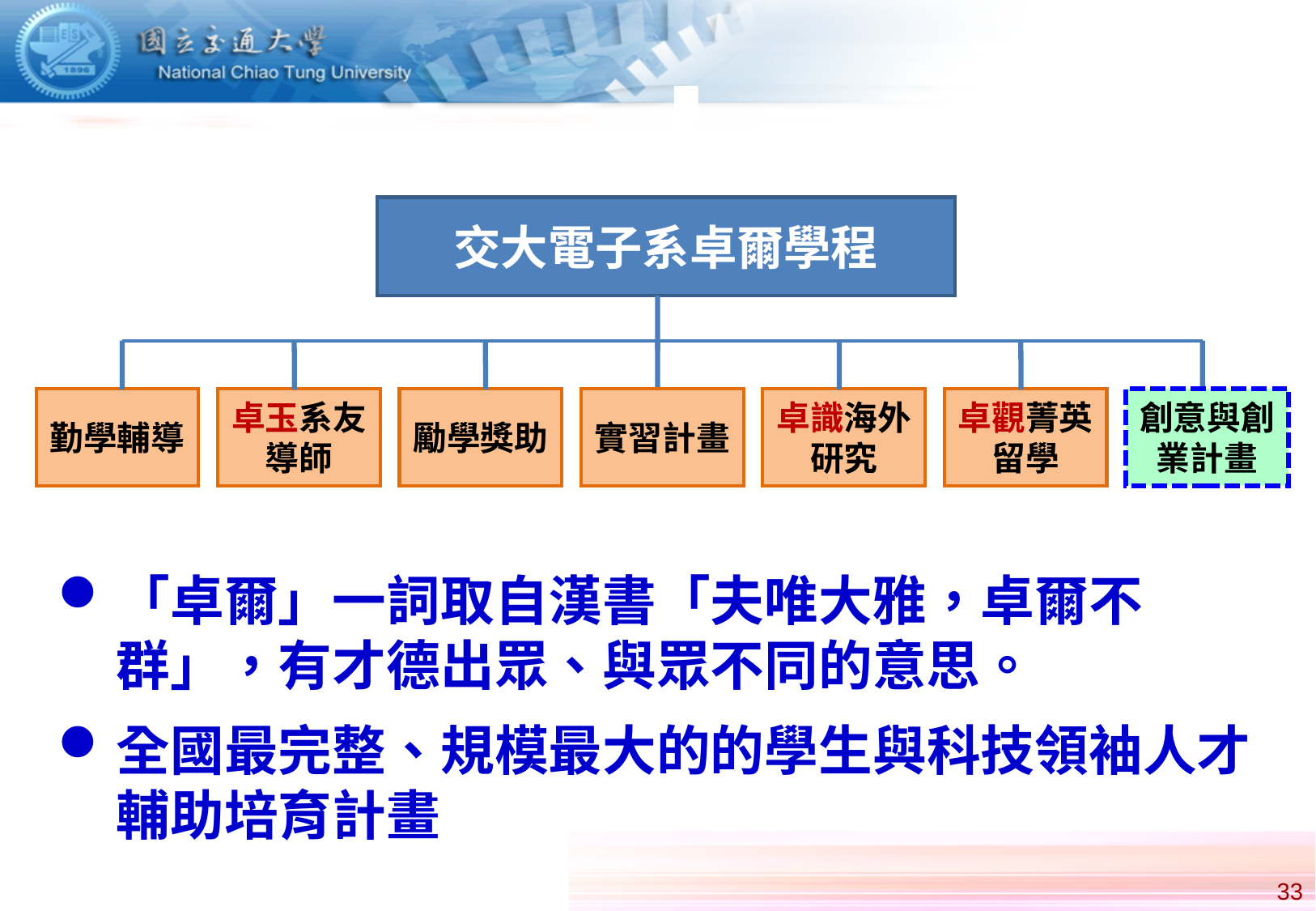

交大電子系卓爾學程
勤學輔導
卓玉系友導師
勵學獎助
實習計畫
卓識海外研究
卓觀菁英留學
創意與創業計畫
「卓爾」一詞取自漢書「夫唯大雅，卓爾不群」，有才德出眾、與眾不同的意思。
全國最完整、規模最大的的學生與科技領袖人才輔助培育計畫